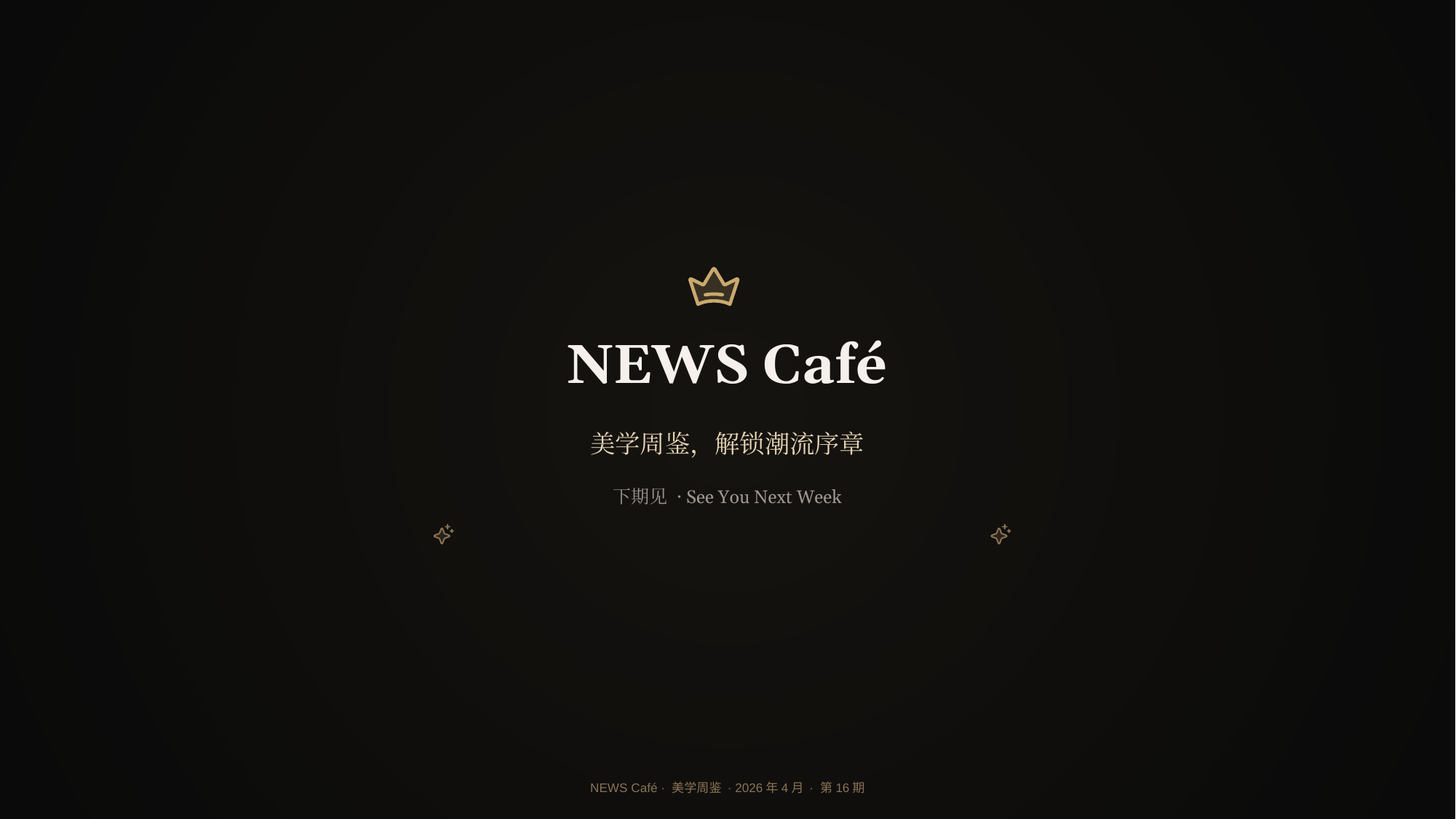

NEWS Café

美学周鉴，解锁潮流序章
下期见 · See You Next Week

NEWS Café · 美学周鉴 · 2026年4月 · 第16期